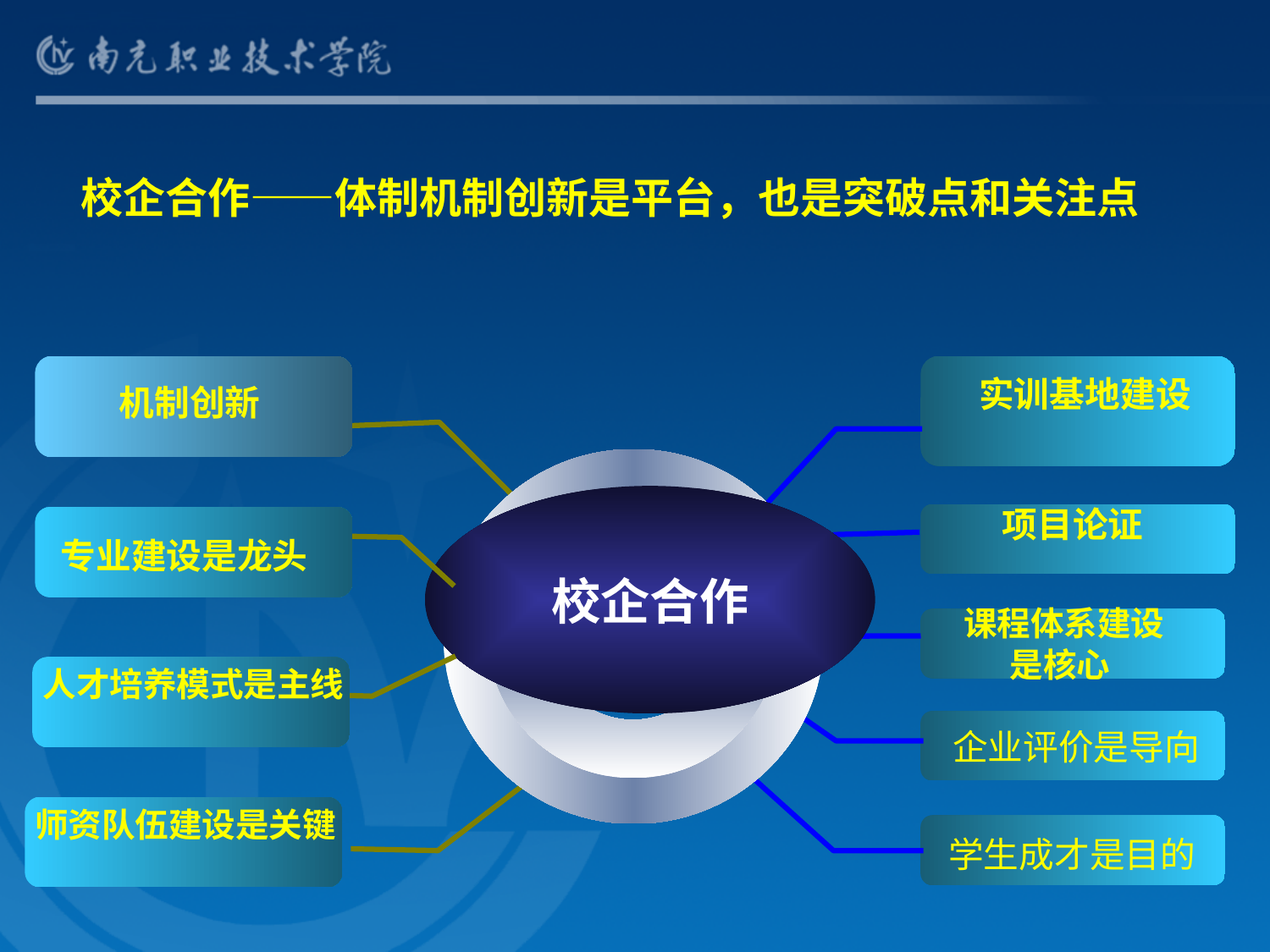

校企合作——体制机制创新是平台，也是突破点和关注点

机制创新

实训基地建设

校企合作

项目论证

专业建设是龙头

课程体系建设是核心

人才培养模式是主线

企业评价是导向

师资队伍建设是关键

学生成才是目的